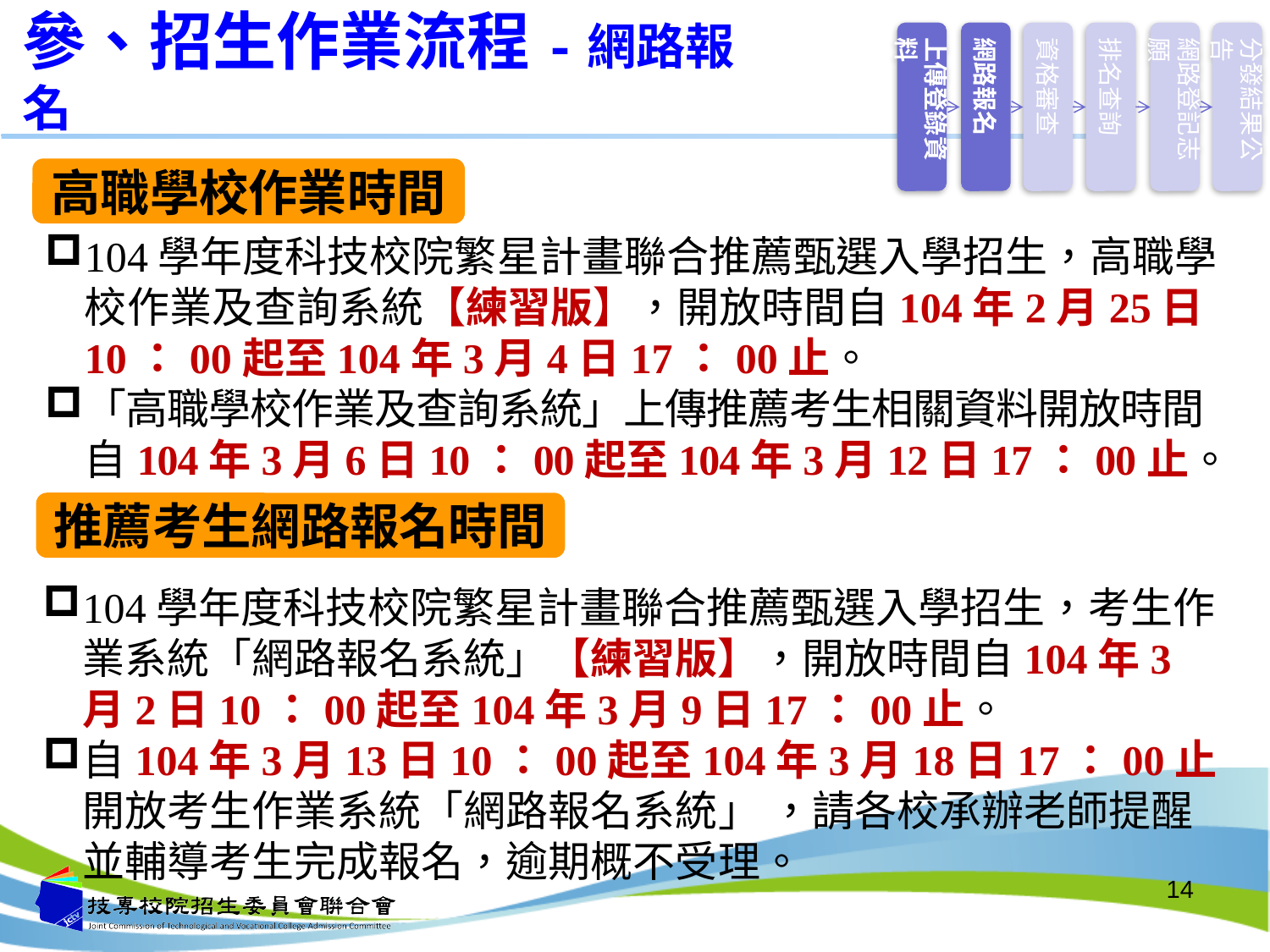

參、招生作業流程-網路報名
上傳登錄資料
網路報名
資格審查
排名查詢
網路登記志願
分發結果公告
高職學校作業時間
104學年度科技校院繁星計畫聯合推薦甄選入學招生，高職學校作業及查詢系統【練習版】，開放時間自104年2月25日10：00起至104年3月4日17：00止。
「高職學校作業及查詢系統」上傳推薦考生相關資料開放時間自104年3月6日10：00起至104年3月12日17：00止。
推薦考生網路報名時間
104學年度科技校院繁星計畫聯合推薦甄選入學招生，考生作業系統「網路報名系統」【練習版】，開放時間自104年3月2日10：00起至104年3月9日17：00止。
自104年3月13日10：00起至104年3月18日17：00止開放考生作業系統「網路報名系統」 ，請各校承辦老師提醒並輔導考生完成報名，逾期概不受理。
14